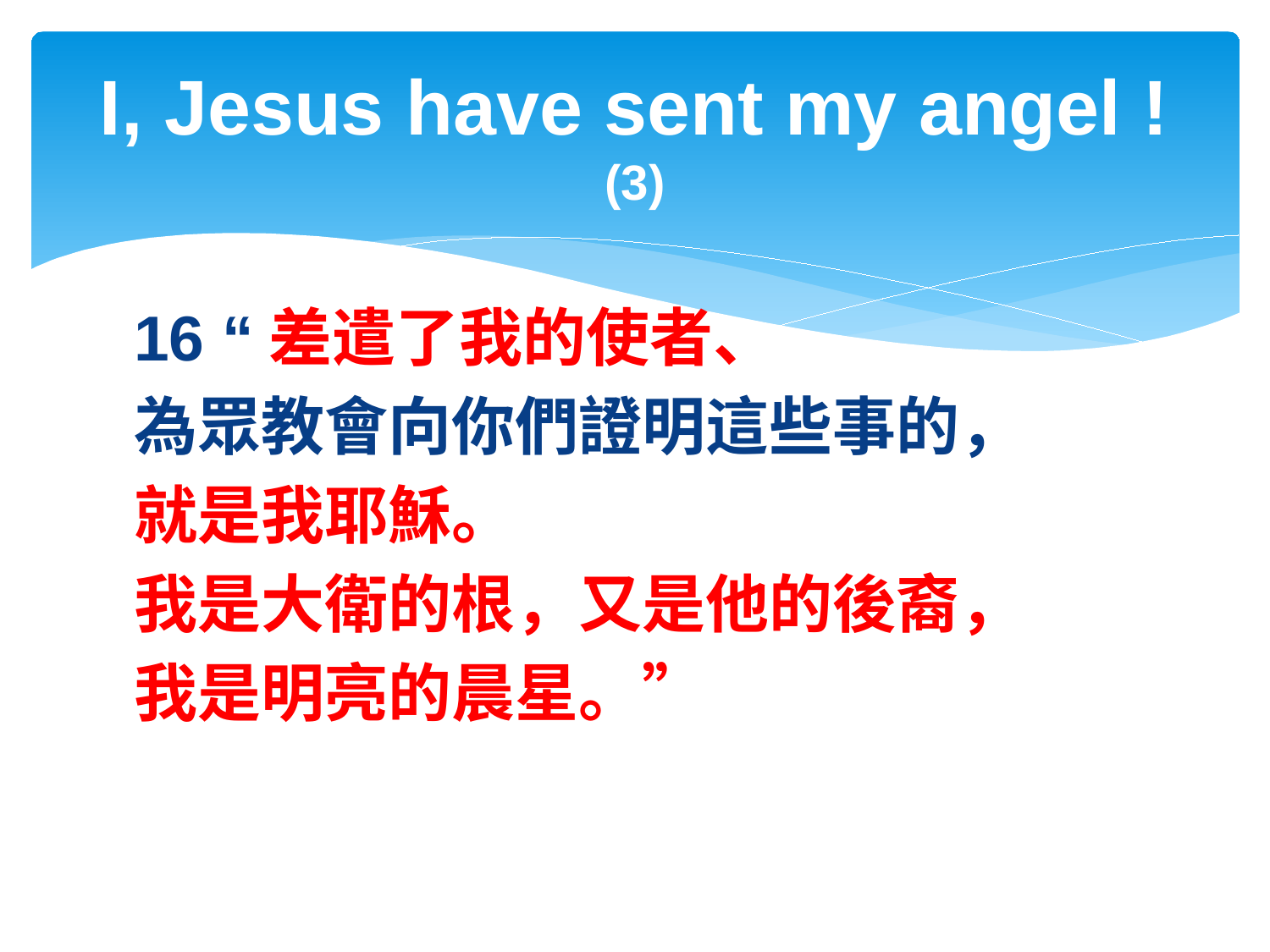

# I, Jesus have sent my angel ! (3)
16 “差遣了我的使者、
為眾教會向你們證明這些事的，
就是我耶穌。
我是大衛的根，又是他的後裔，
我是明亮的晨星。”